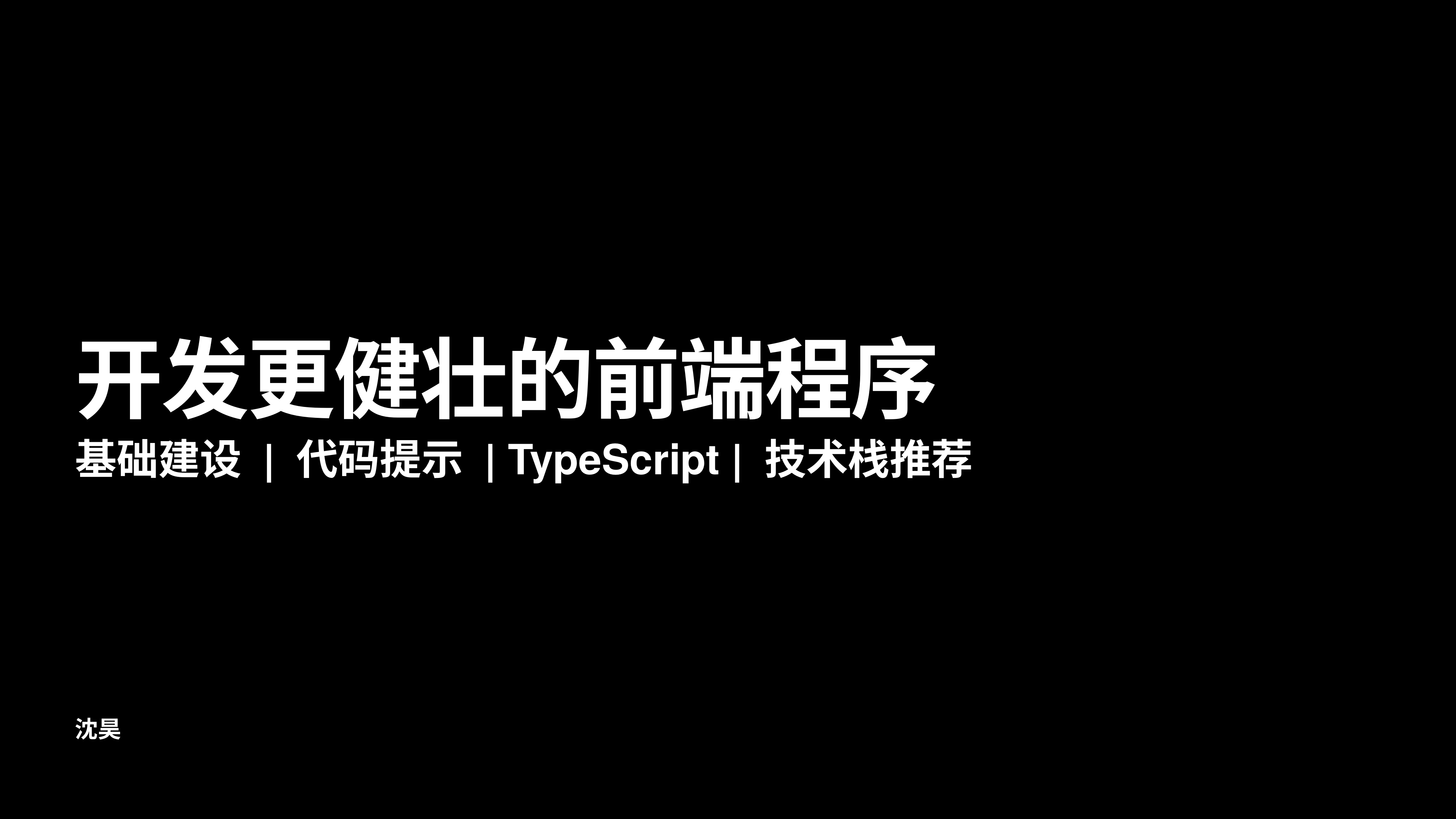

# 开发更健壮的前端程序
基础建设 | 代码提示 | TypeScript | 技术栈推荐
沈昊